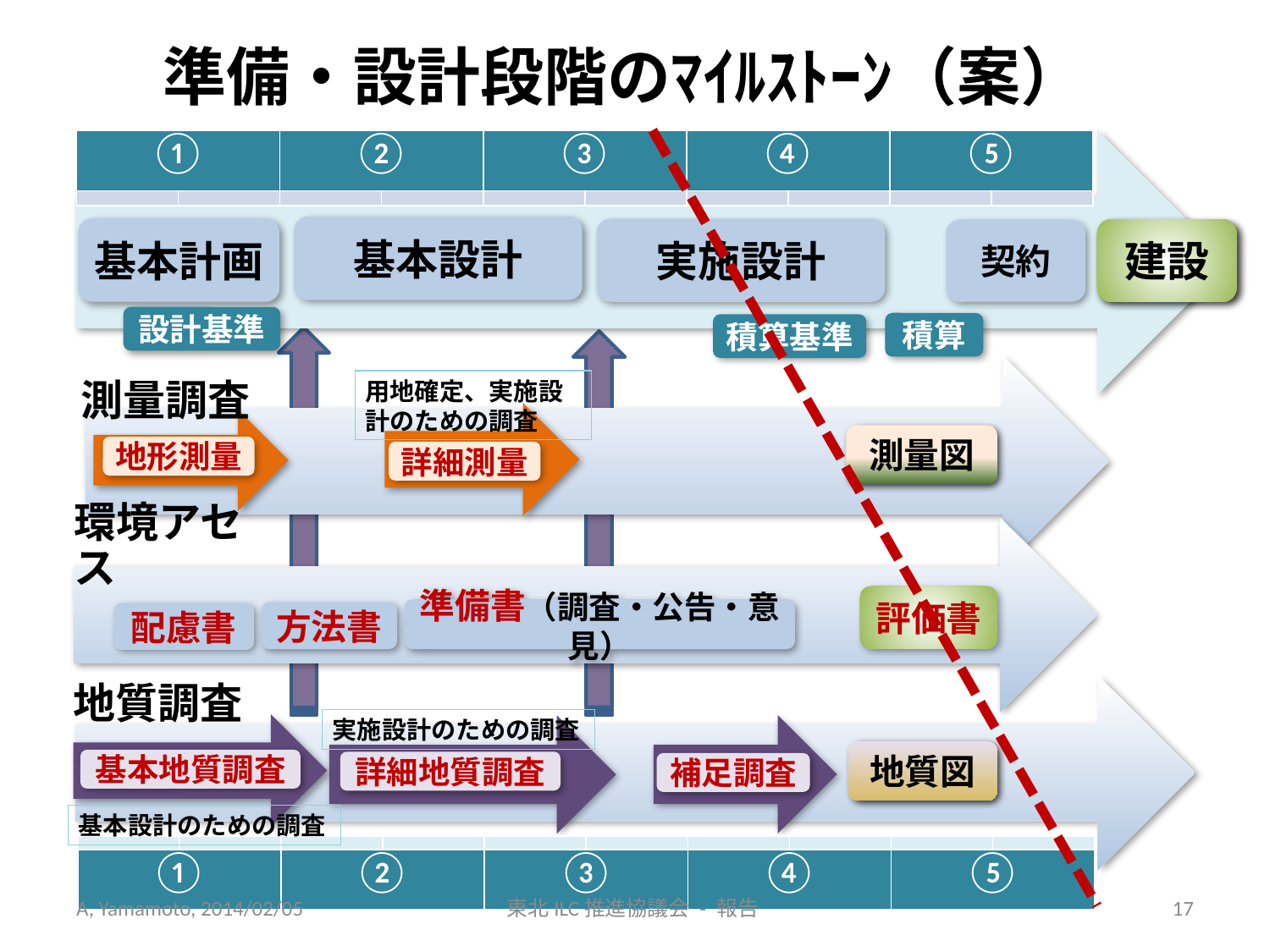

準備・設計段階のﾏｲﾙｽﾄｰﾝ（案）

| ① |  | ② |  | ③ |  | ④ |  | ⑤ |  |
| --- | --- | --- | --- | --- | --- | --- | --- | --- | --- |
|  |  |  |  |  |  |  |  |  |  |
基本設計
基本計画
実施設計
契約
建設
設計基準
積算
積算基準

用地確定、実施設計のための調査
測量調査

測量図
地形測量
詳細測量

環境アセス
評価書
準備書（調査・公告・意見）
方法書
配慮書

地質調査
実施設計のための調査

地質図
基本地質調査
詳細地質調査
補足調査
基本設計のための調査
|  |  |  |  |  |  |  |  |  |  |
| --- | --- | --- | --- | --- | --- | --- | --- | --- | --- |
| ① |  | ② |  | ③ |  | ④ |  | ⑤ |  |
A, Yamamoto, 2014/02/05
東北ILC推進協議会 - 報告
17